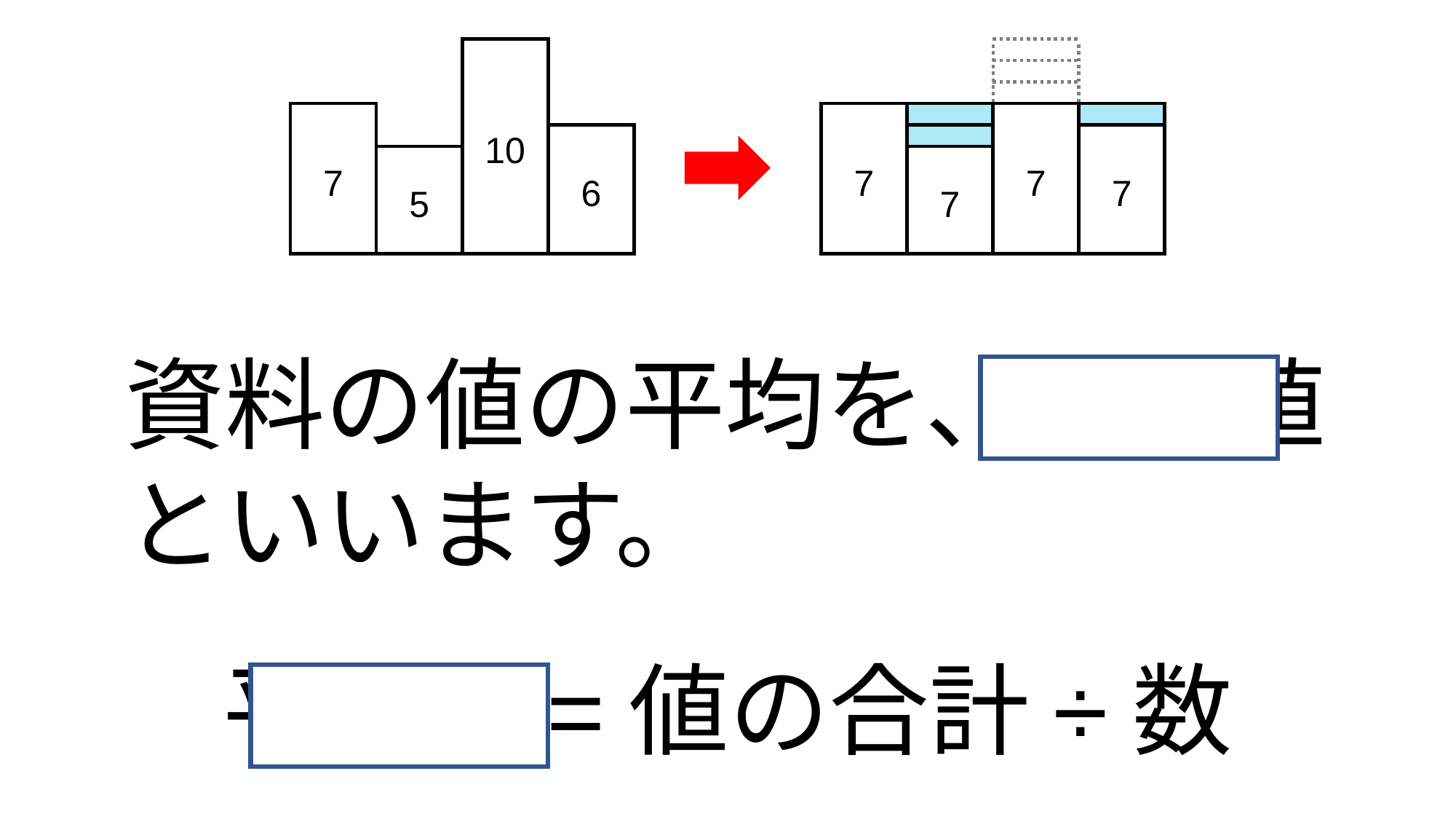

10
7
6
5

7
7

7
7

資料の値の平均を、平均値といいます。

平均値=値の合計÷数